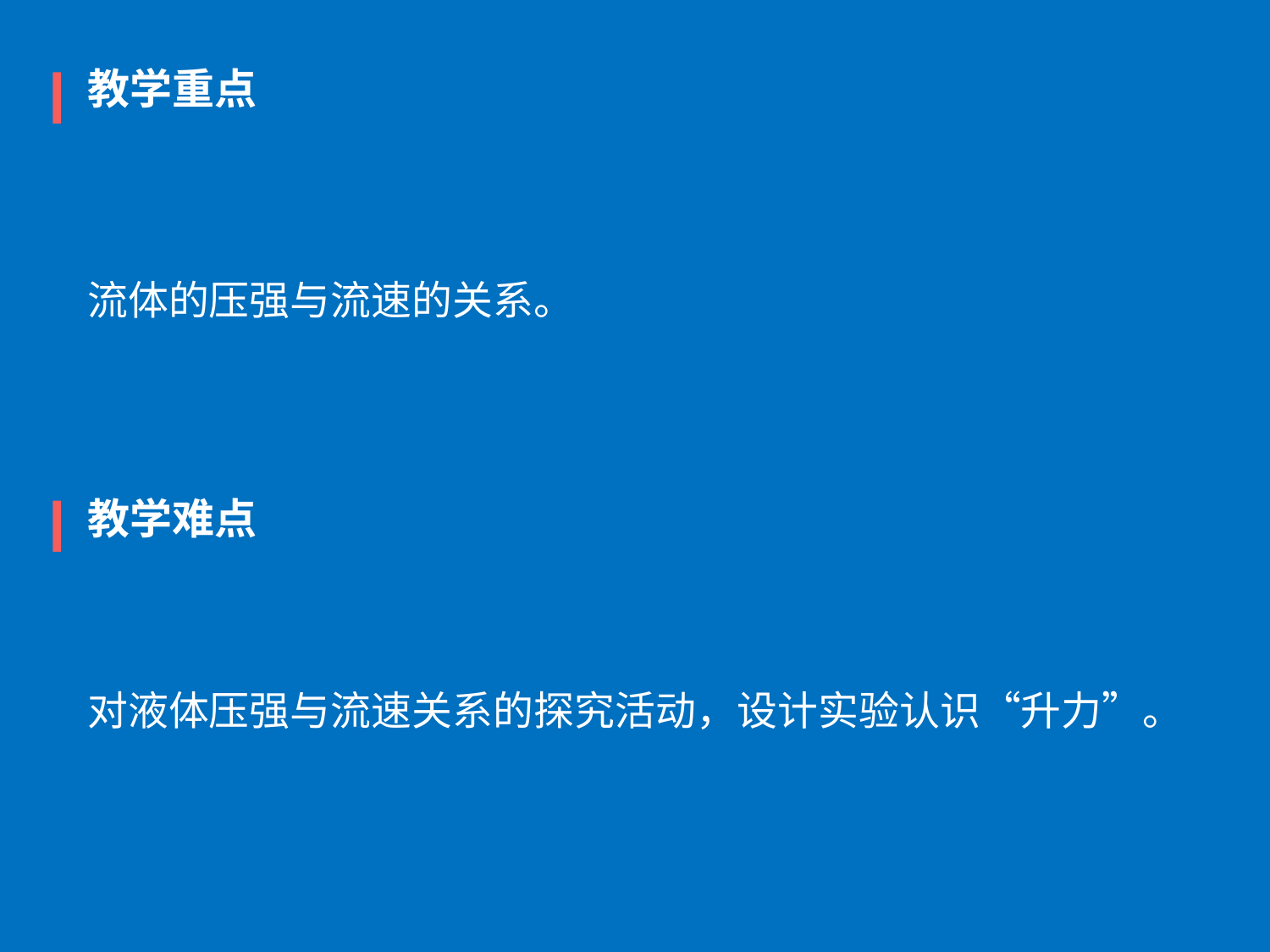

教学重点

流体的压强与流速的关系。
教学难点

对液体压强与流速关系的探究活动，设计实验认识“升力”。